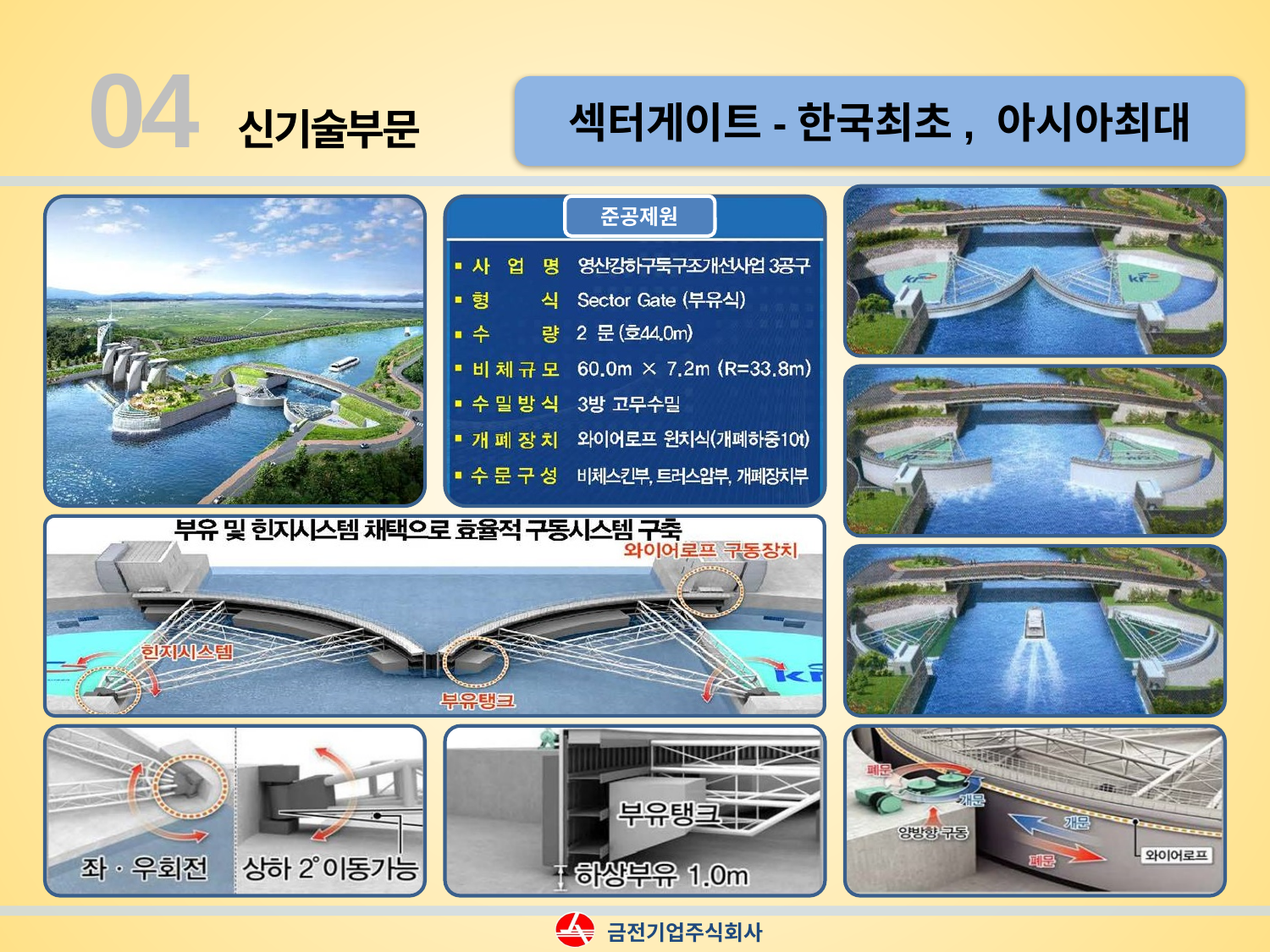

开门
04
섹터게이트-한국최초, 아시아최대
신기술부문

준공제원

시공제원

금전기업주식회사